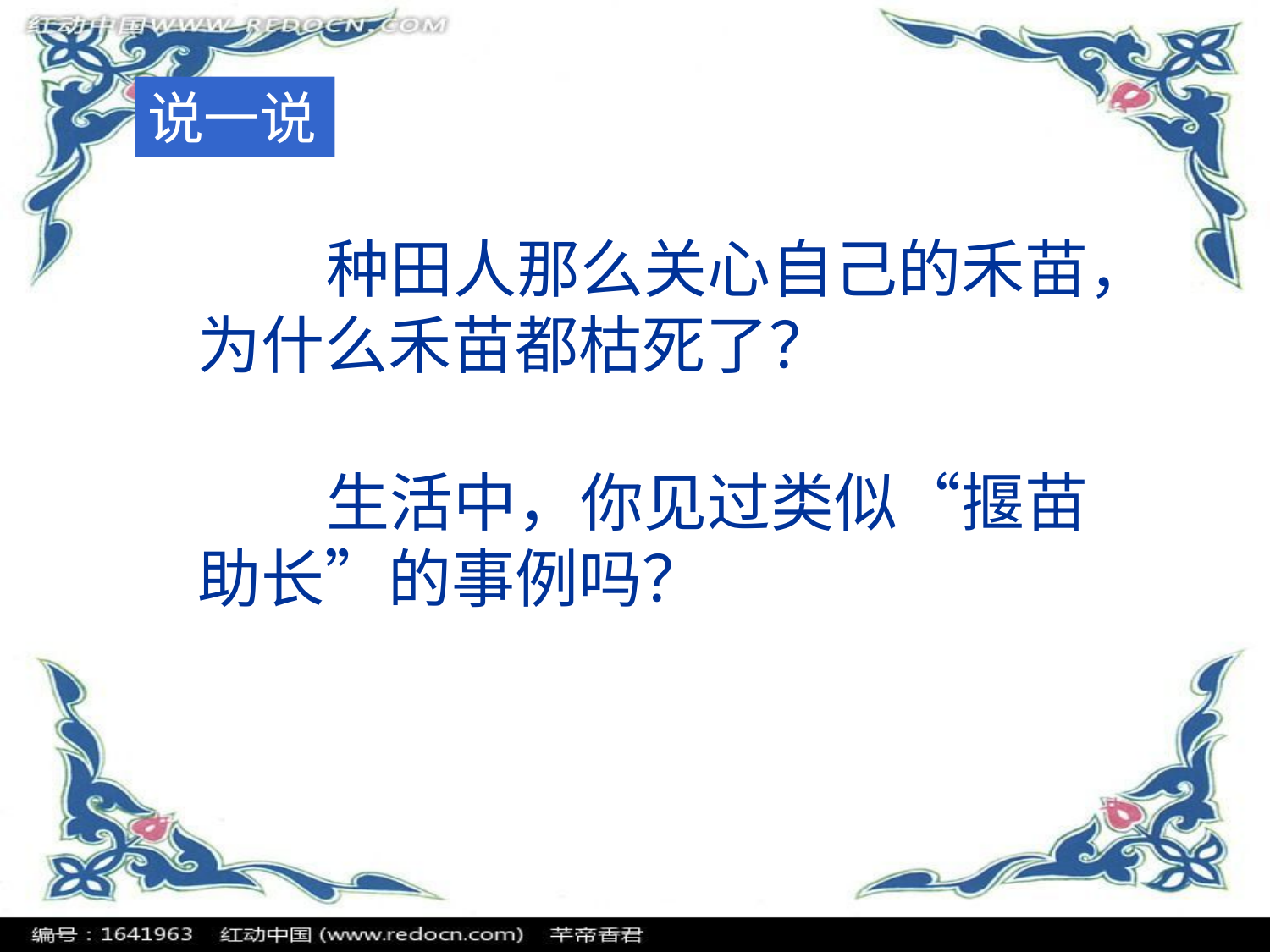

说一说
        种田人那么关心自己的禾苗，为什么禾苗都枯死了？
        生活中，你见过类似“揠苗助长”的事例吗？